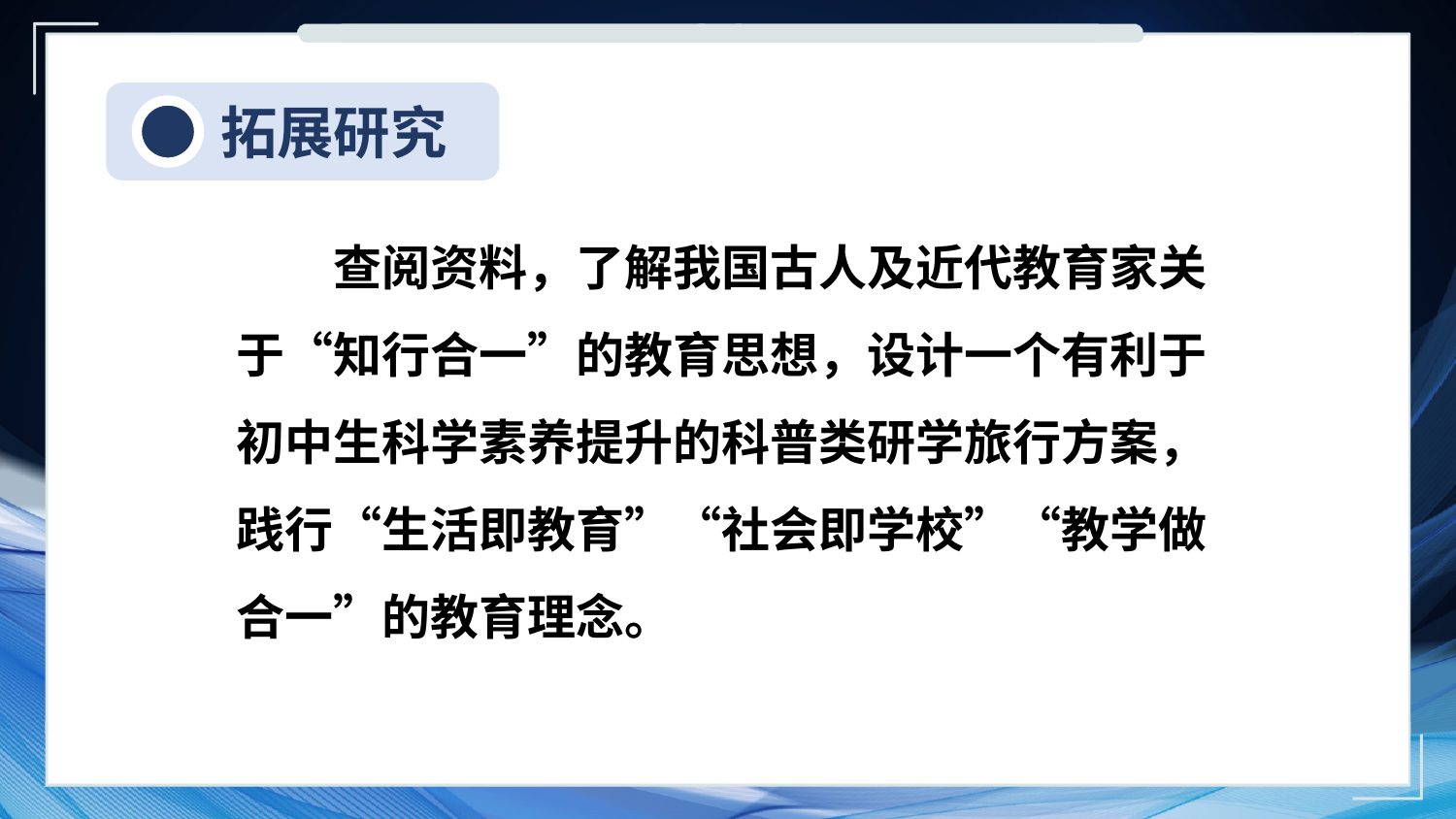

拓展研究

查阅资料，了解我国古人及近代教育家关于“知行合一”的教育思想，设计一个有利于初中生科学素养提升的科普类研学旅行方案，践行“生活即教育”“社会即学校”“教学做合一”的教育理念。